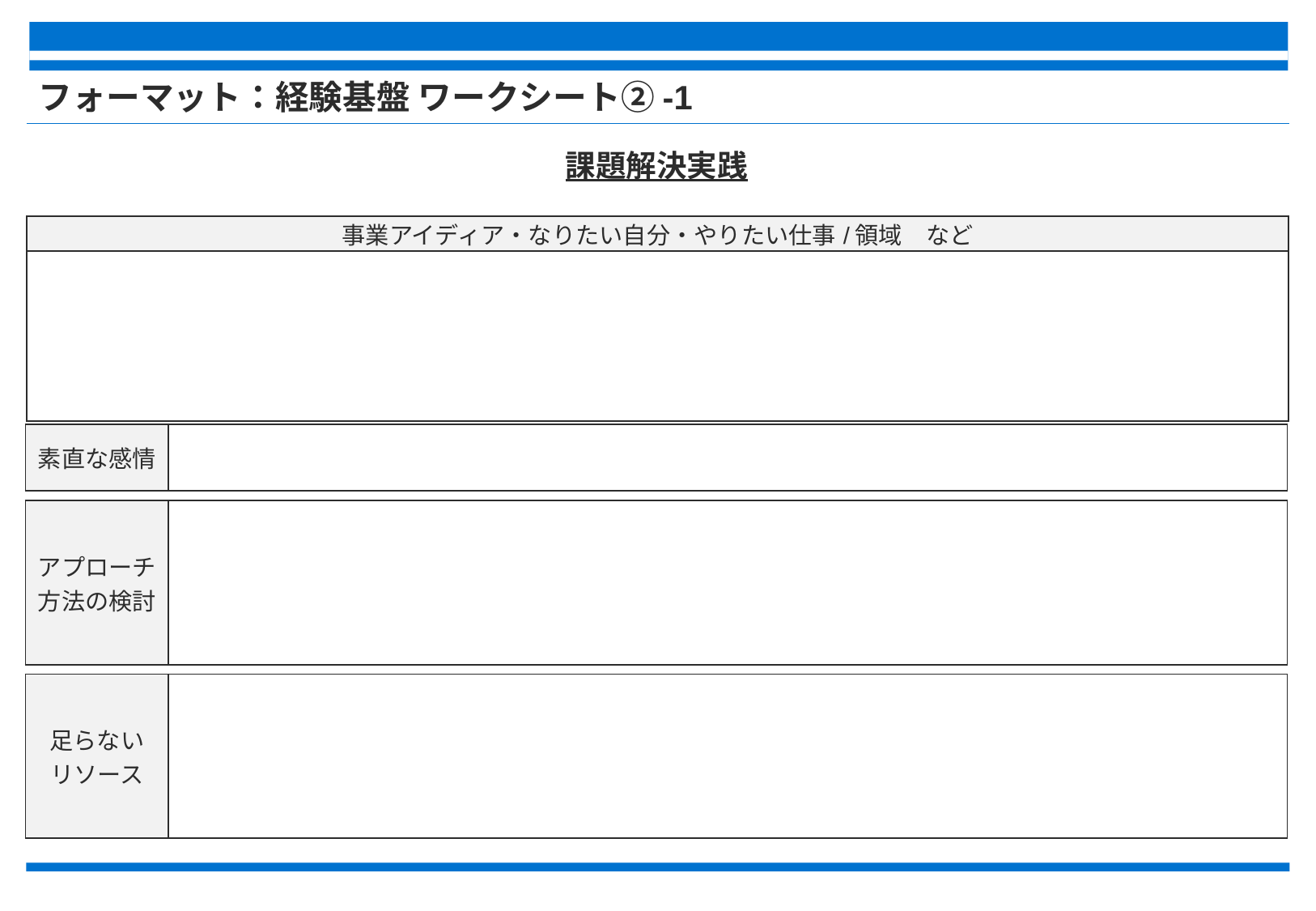

# フォーマット：経験基盤 ワークシート②-1
課題解決実践
| 事業アイディア・なりたい自分・やりたい仕事/領域　など |
| --- |
|  |
| 素直な感情 |  |
| --- | --- |
| アプローチ 方法の検討 |  |
| --- | --- |
| 足らない リソース |  |
| --- | --- |